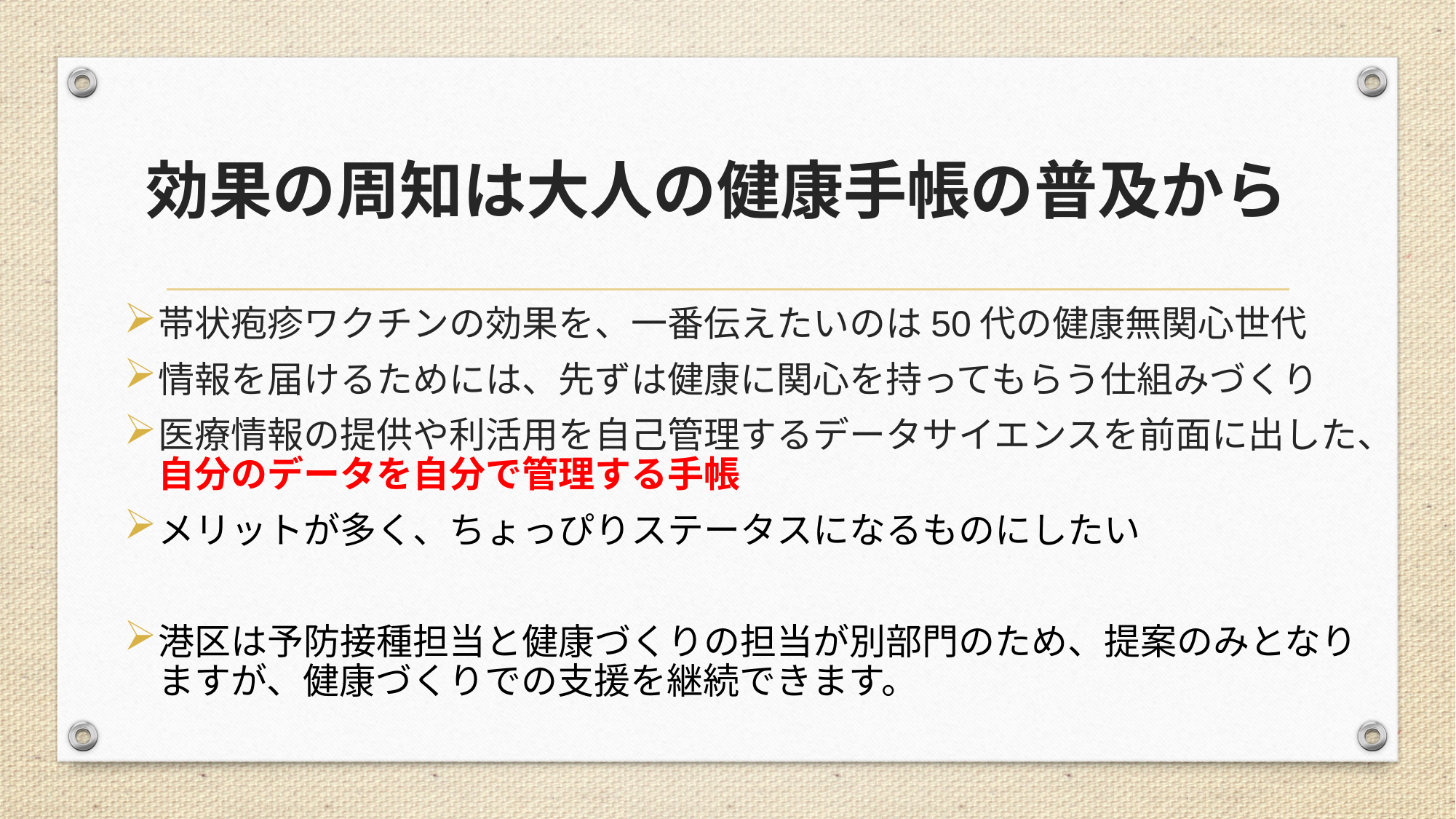

# 効果の周知は大人の健康手帳の普及から
帯状疱疹ワクチンの効果を、一番伝えたいのは50代の健康無関心世代
情報を届けるためには、先ずは健康に関心を持ってもらう仕組みづくり
医療情報の提供や利活用を自己管理するデータサイエンスを前面に出した、自分のデータを自分で管理する手帳
メリットが多く、ちょっぴりステータスになるものにしたい

港区は予防接種担当と健康づくりの担当が別部門のため、提案のみとなりますが、健康づくりでの支援を継続できます。